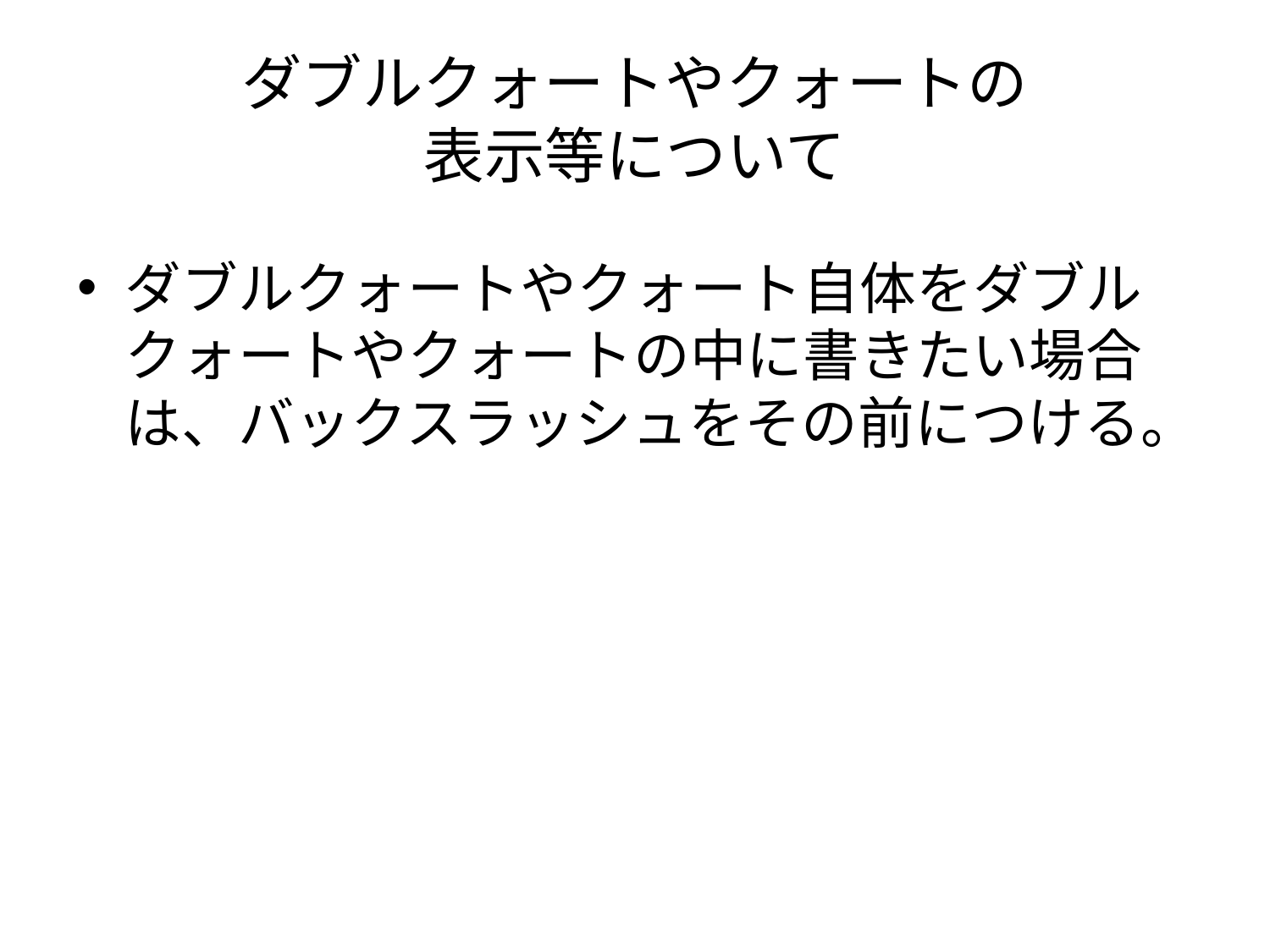

# ダブルクォートやクォートの 表示等について
ダブルクォートやクォート自体をダブルクォートやクォートの中に書きたい場合は、バックスラッシュをその前につける。